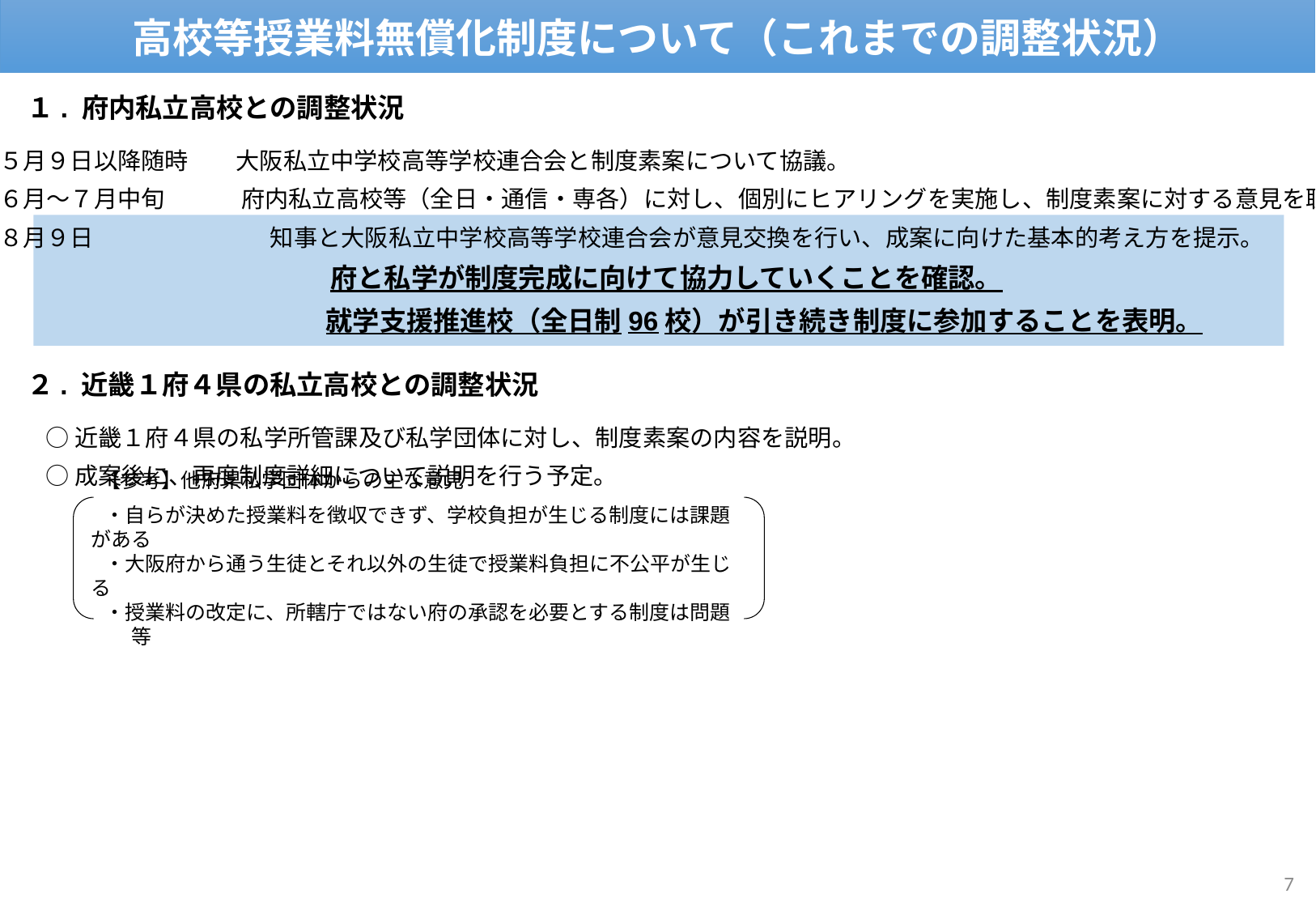

高校等授業料無償化制度について（これまでの調整状況）
１. 府内私立高校との調整状況
○５月９日以降随時　　大阪私立中学校高等学校連合会と制度素案について協議。
○６月～７月中旬　　　 府内私立高校等（全日・通信・専各）に対し、個別にヒアリングを実施し、制度素案に対する意見を聴取。
○８月９日  　　　　　　　知事と大阪私立中学校高等学校連合会が意見交換を行い、成案に向けた基本的考え方を提示。
　　　　　　 　　　　　　　　　府と私学が制度完成に向けて協力していくことを確認。
　　　　　　　　　　　　　 就学支援推進校（全日制96校）が引き続き制度に参加することを表明。

２. 近畿１府４県の私立高校との調整状況

○近畿１府４県の私学所管課及び私学団体に対し、制度素案の内容を説明。
○成案後に、再度制度詳細について説明を行う予定。

 【参考】他府県私学団体からの主な意見
  ・自らが決めた授業料を徴収できず、学校負担が生じる制度には課題がある
  ・大阪府から通う生徒とそれ以外の生徒で授業料負担に不公平が生じる
  ・授業料の改定に、所轄庁ではない府の承認を必要とする制度は問題　　等
7